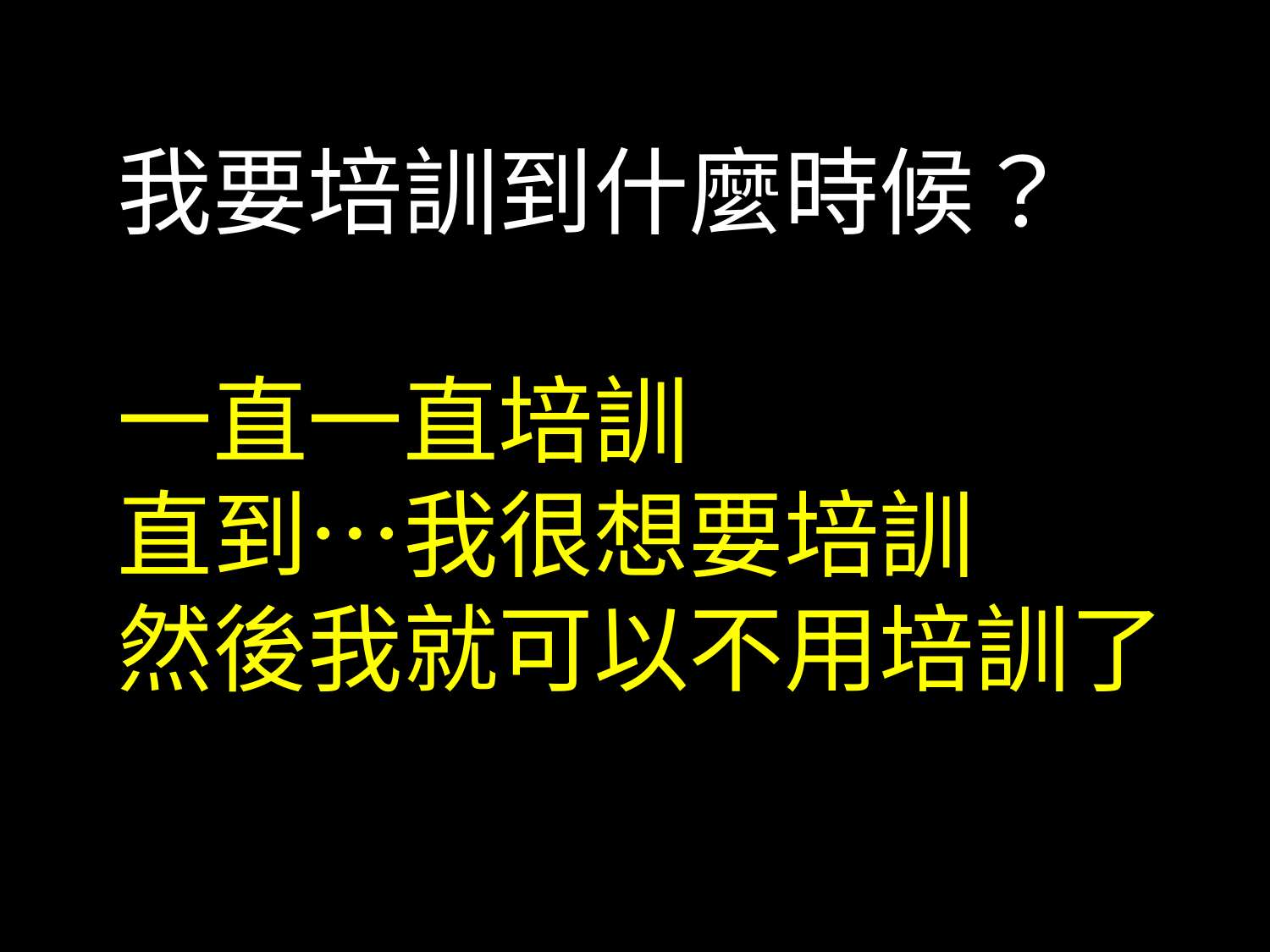

我要培訓到什麼時候？

一直一直培訓
直到…我很想要培訓
然後我就可以不用培訓了